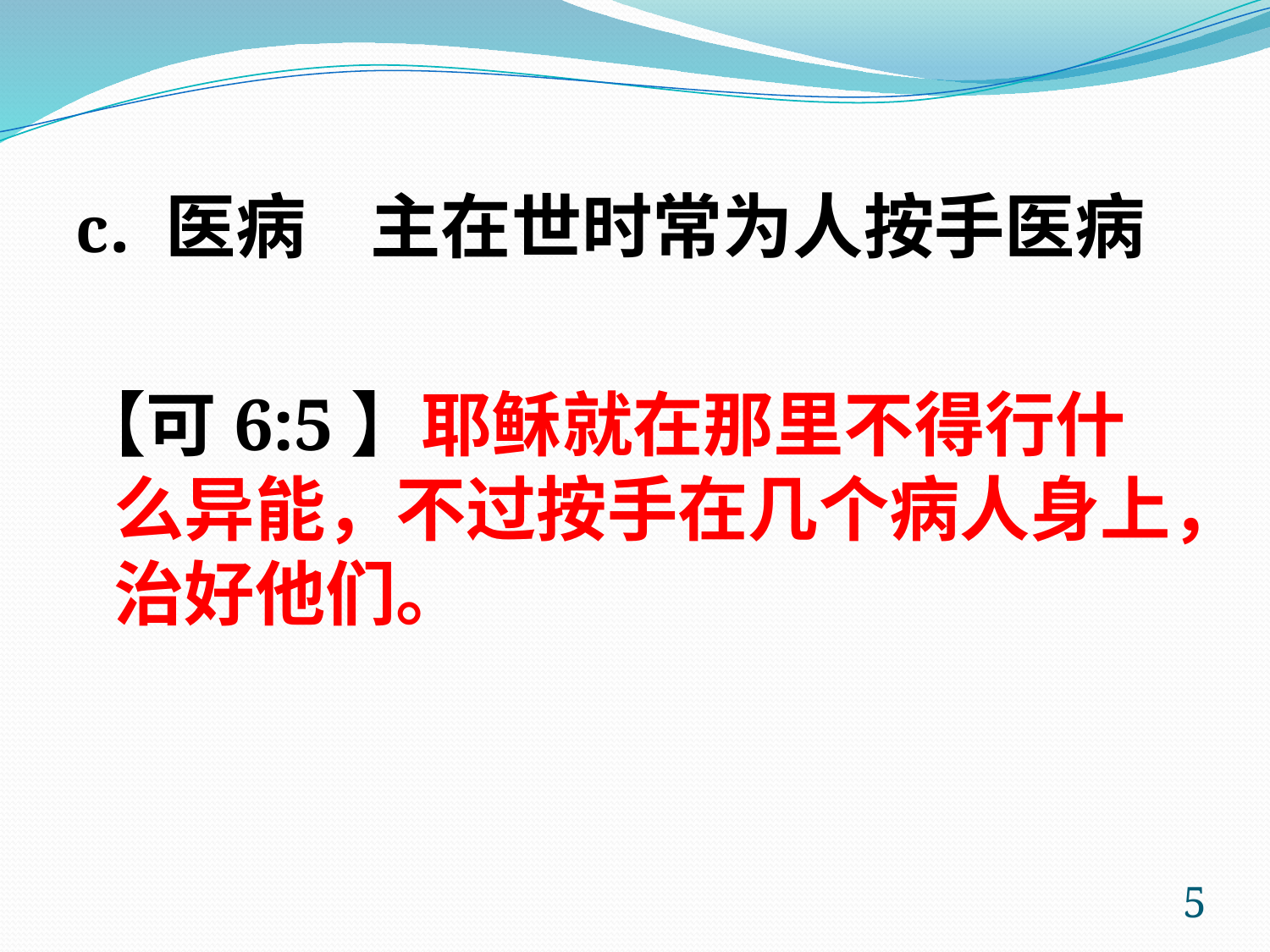

c. 医病    主在世时常为人按手医病

【可6:5】耶稣就在那里不得行什么异能，不过按手在几个病人身上，治好他们。

5